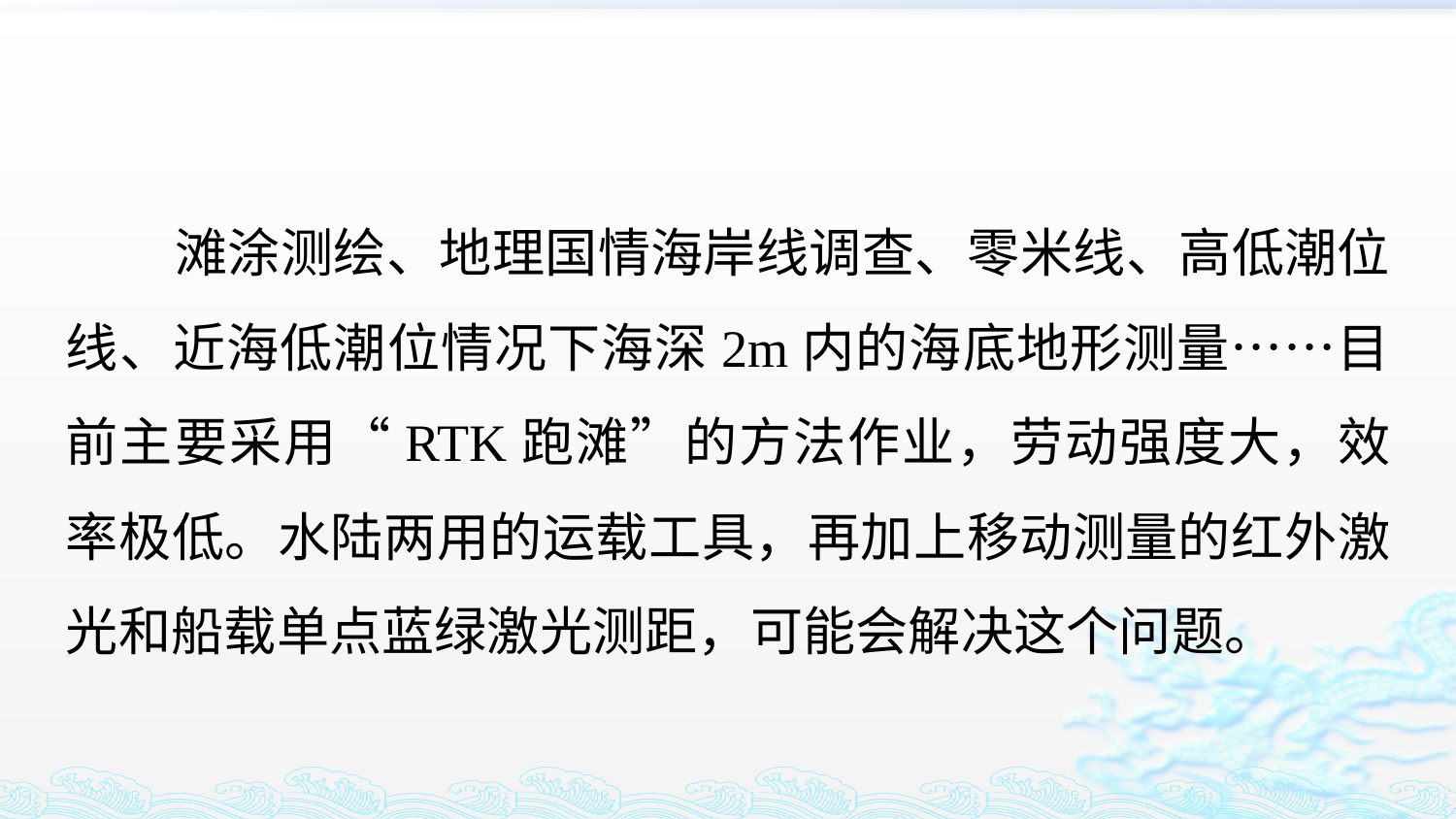

滩涂测绘、地理国情海岸线调查、零米线、高低潮位线、近海低潮位情况下海深2m内的海底地形测量……目前主要采用“RTK跑滩”的方法作业，劳动强度大，效率极低。水陆两用的运载工具，再加上移动测量的红外激光和船载单点蓝绿激光测距，可能会解决这个问题。